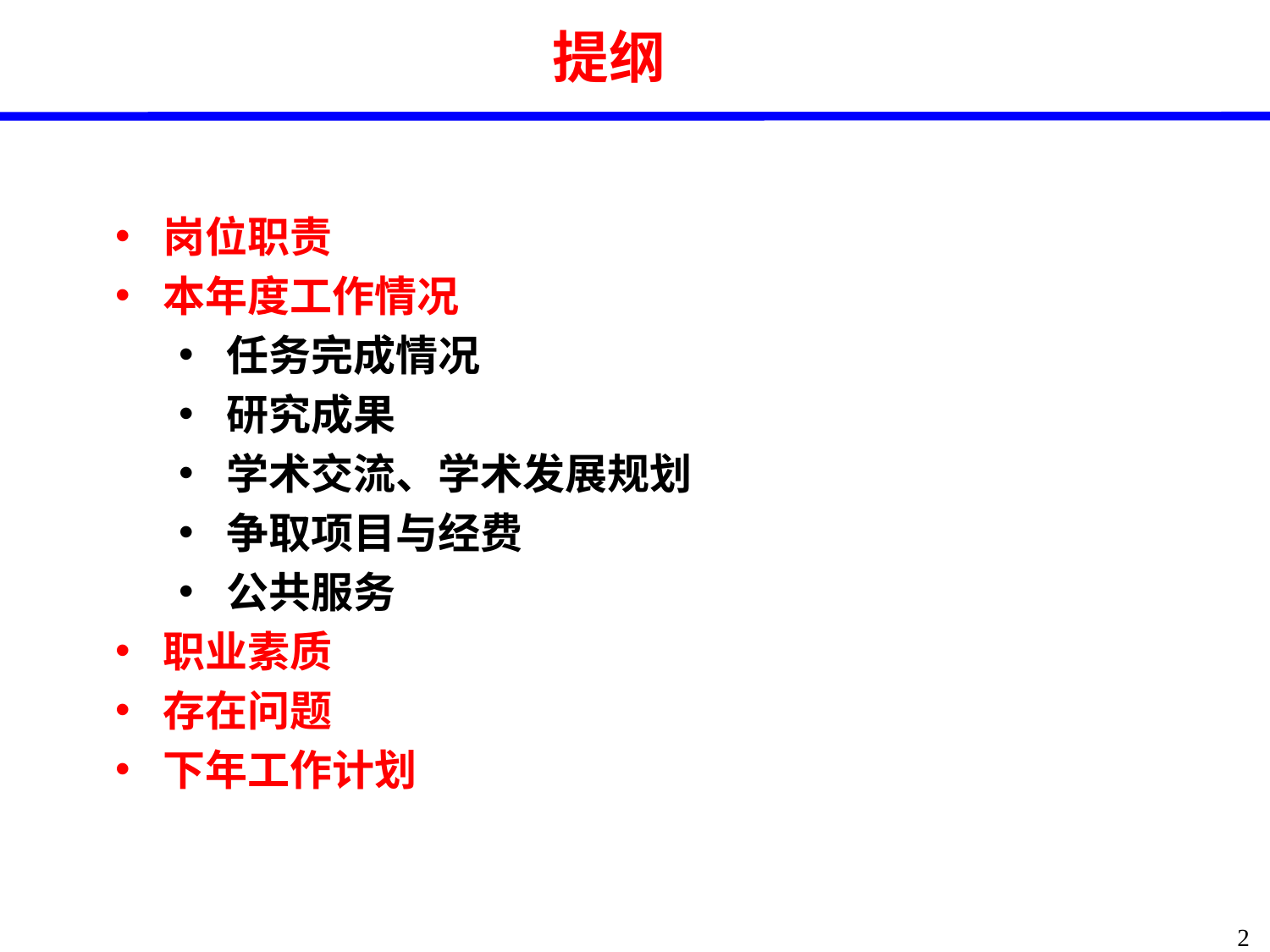

提纲
岗位职责
本年度工作情况
任务完成情况
研究成果
学术交流、学术发展规划
争取项目与经费
公共服务
职业素质
存在问题
下年工作计划
2